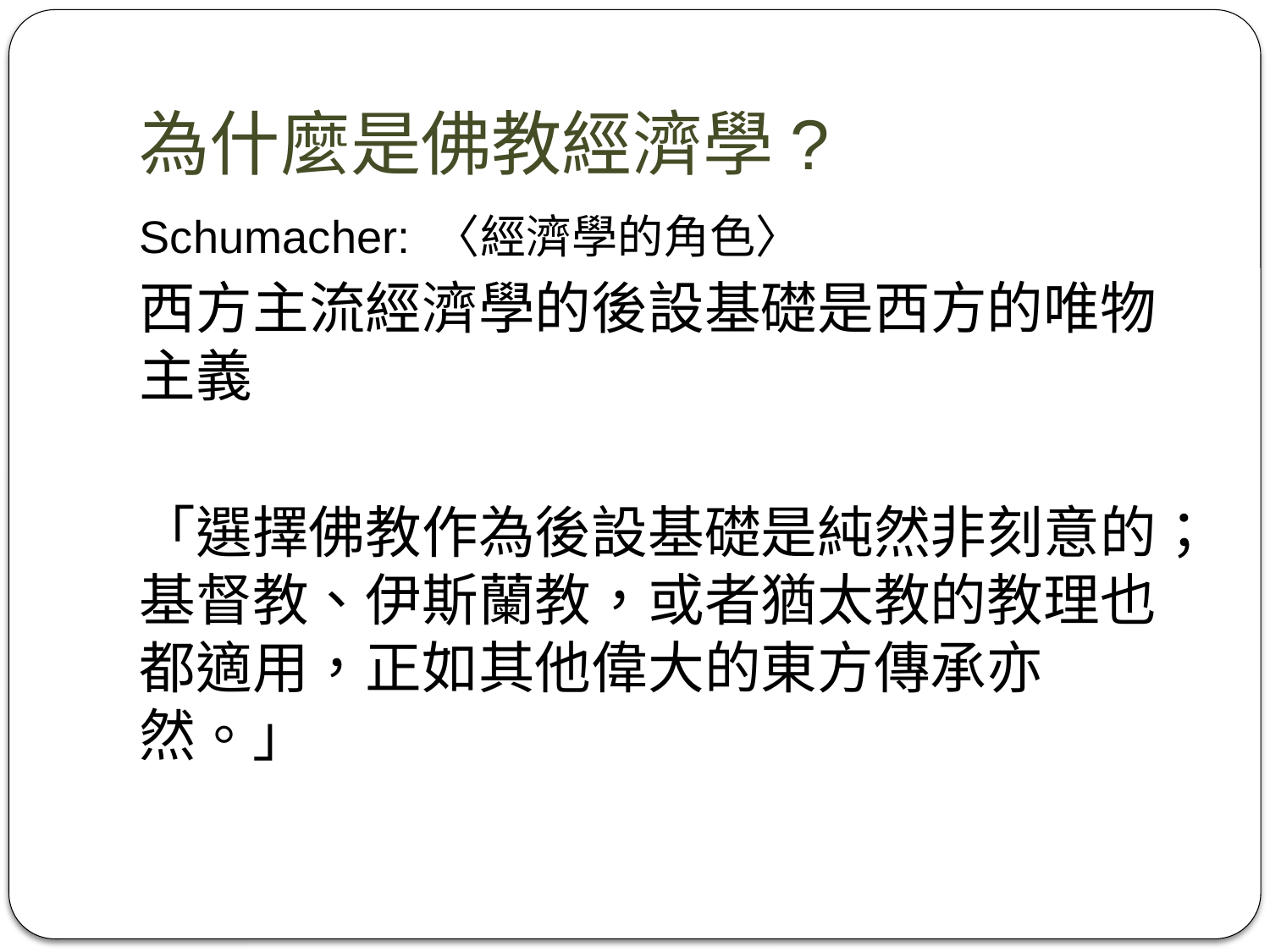

# 為什麼是佛教經濟學?
Schumacher: 〈經濟學的角色〉
西方主流經濟學的後設基礎是西方的唯物主義

「選擇佛教作為後設基礎是純然非刻意的；基督教、伊斯蘭教，或者猶太教的教理也都適用，正如其他偉大的東方傳承亦然。」